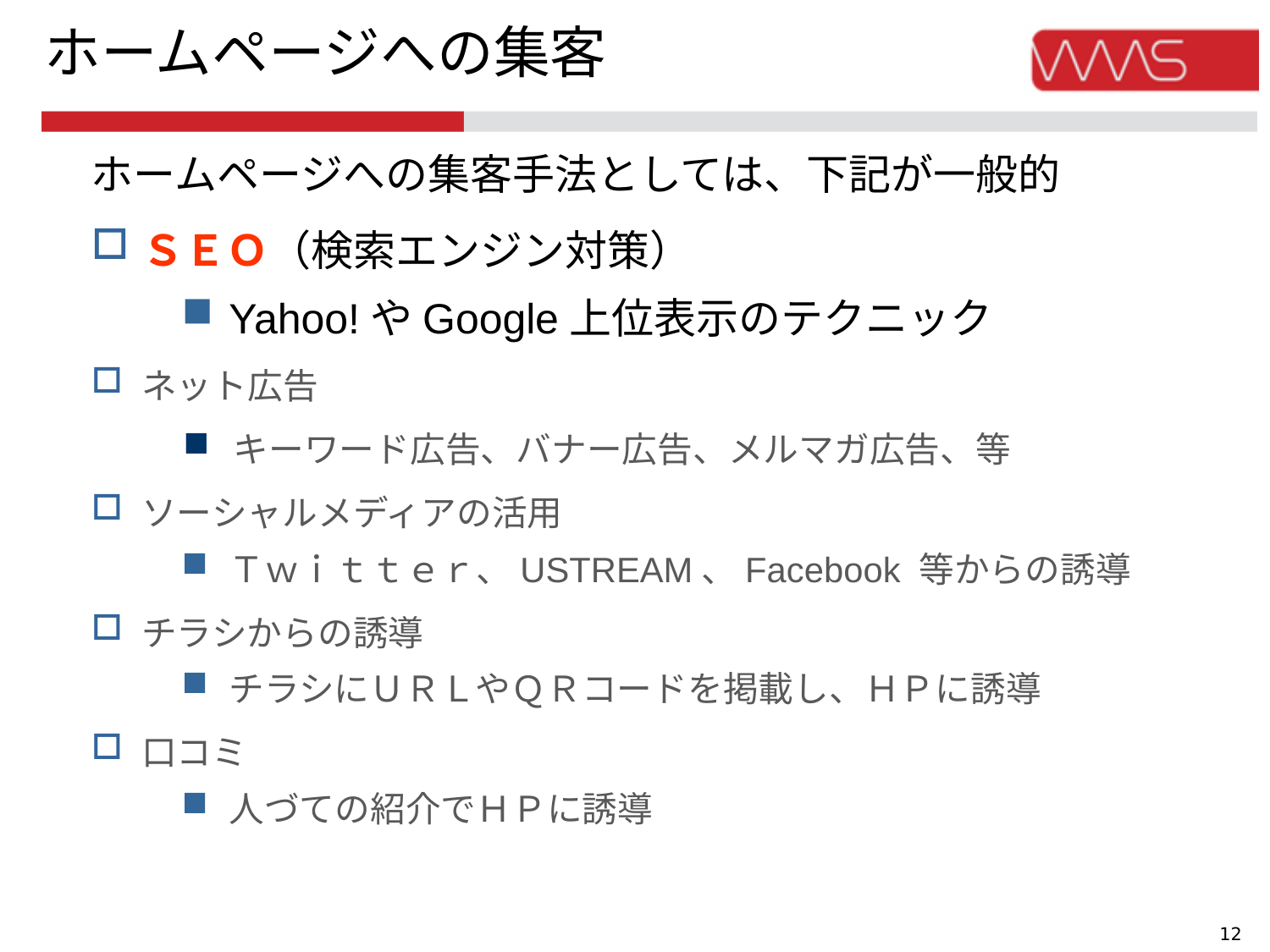

# ホームページへの集客
ホームページへの集客手法としては、下記が一般的
ＳＥＯ（検索エンジン対策）
Yahoo!やGoogle上位表示のテクニック
ネット広告
キーワード広告、バナー広告、メルマガ広告、等
ソーシャルメディアの活用
Ｔｗｉｔｔｅｒ、USTREAM、Facebook 等からの誘導
チラシからの誘導
チラシにＵＲＬやＱＲコードを掲載し、ＨＰに誘導
口コミ
人づての紹介でＨＰに誘導
12